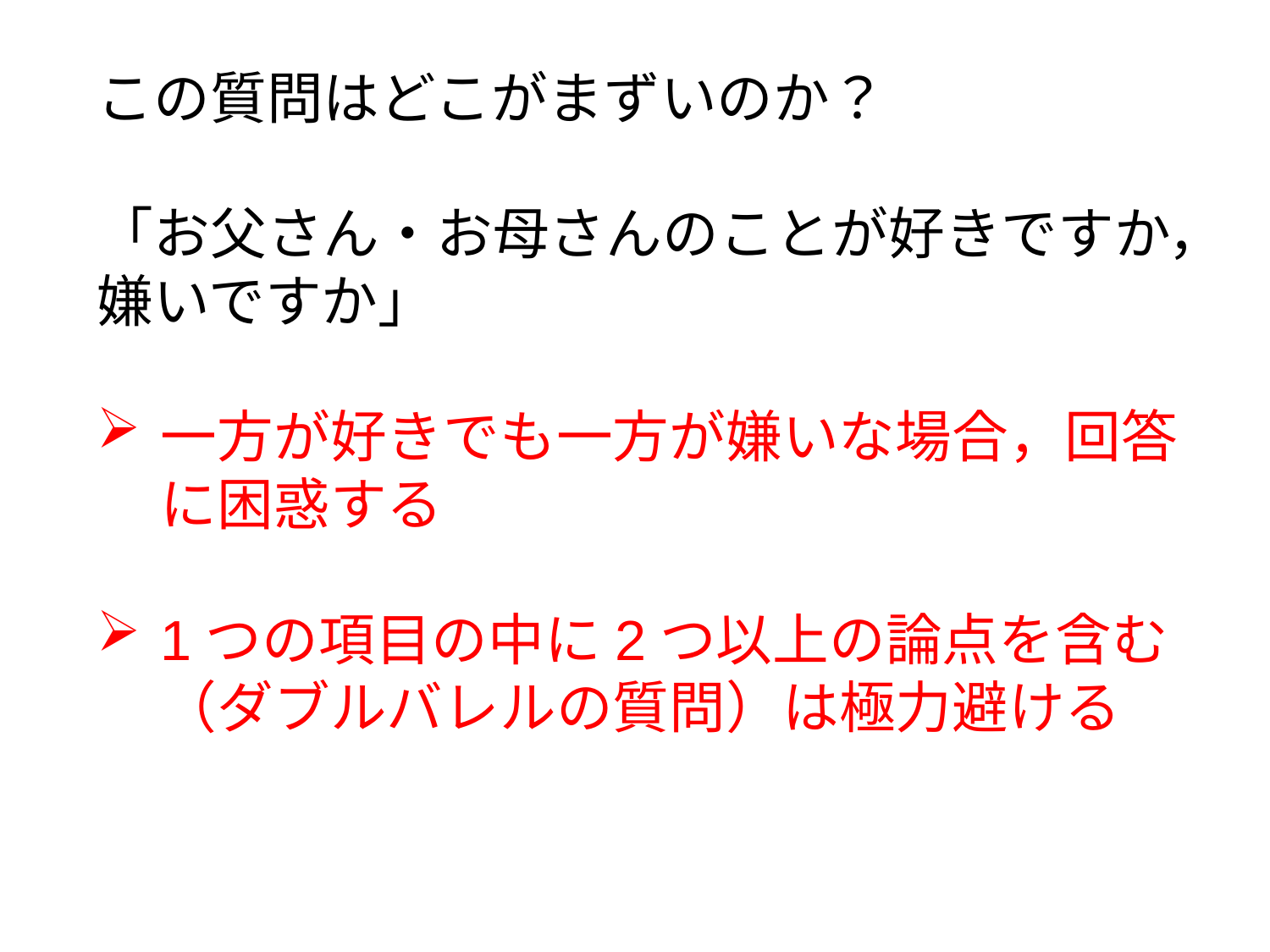

この質問はどこがまずいのか？

「お父さん・お母さんのことが好きですか，嫌いですか」

一方が好きでも一方が嫌いな場合，回答に困惑する

1つの項目の中に2つ以上の論点を含む（ダブルバレルの質問）は極力避ける